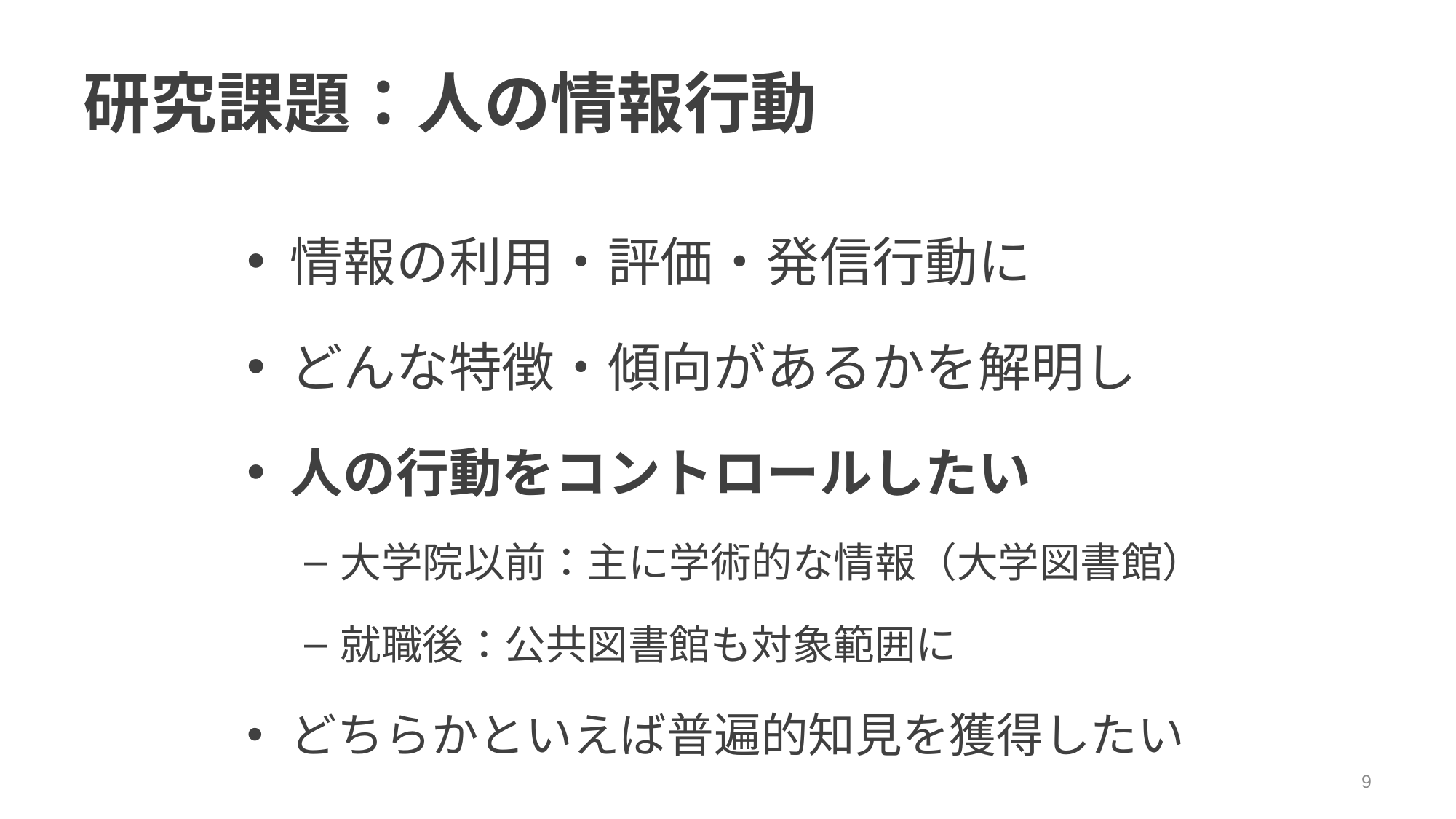

# 研究課題：人の情報行動
情報の利用・評価・発信行動に
どんな特徴・傾向があるかを解明し
人の行動をコントロールしたい
大学院以前：主に学術的な情報（大学図書館）
就職後：公共図書館も対象範囲に
どちらかといえば普遍的知見を獲得したい

9